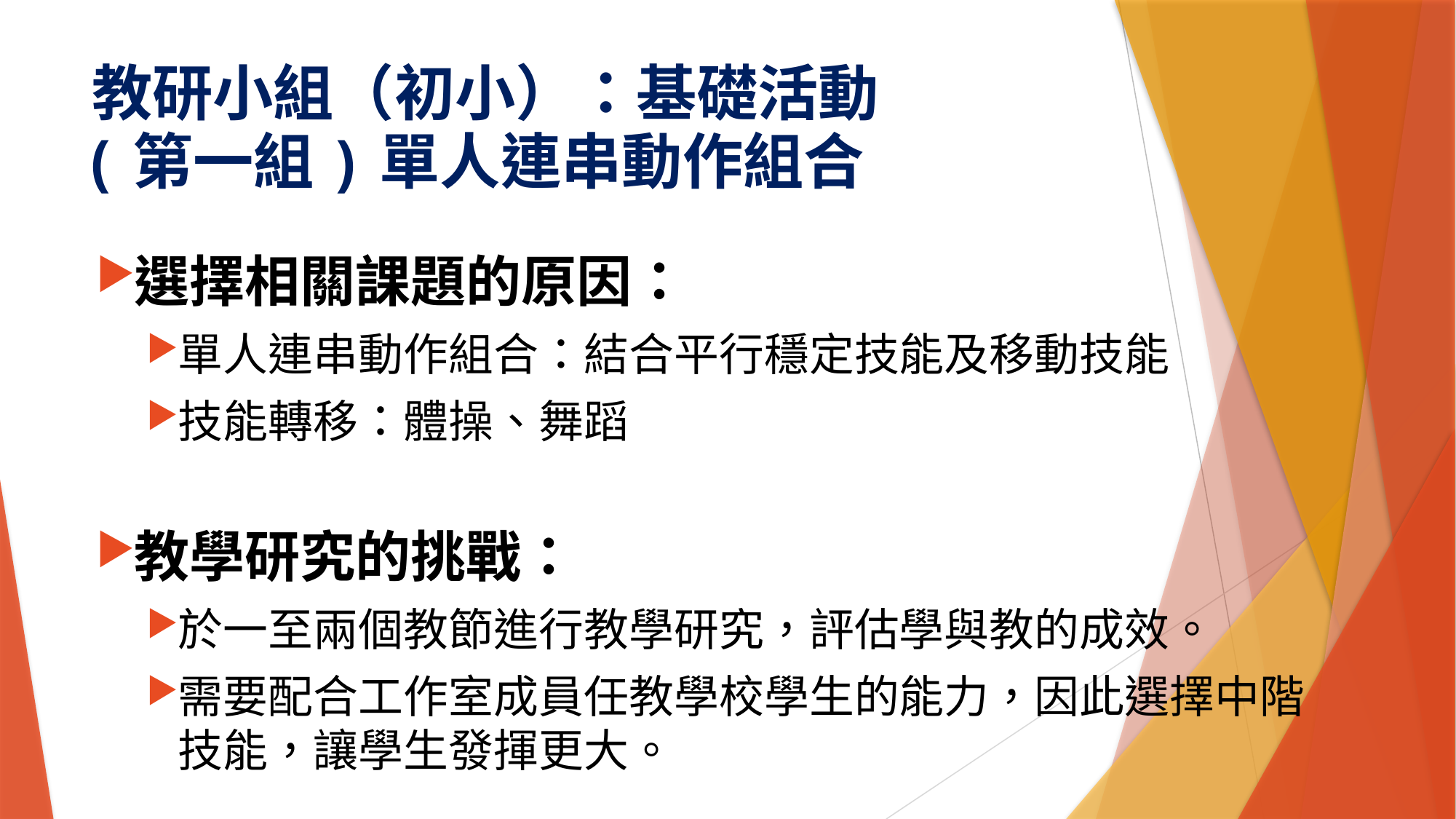

教研小組（初小）：基礎活動
# (第一組)單人連串動作組合
選擇相關課題的原因：
單人連串動作組合：結合平行穩定技能及移動技能
技能轉移：體操、舞蹈

教學研究的挑戰：
於一至兩個教節進行教學研究，評估學與教的成效。
需要配合工作室成員任教學校學生的能力，因此選擇中階技能，讓學生發揮更大。